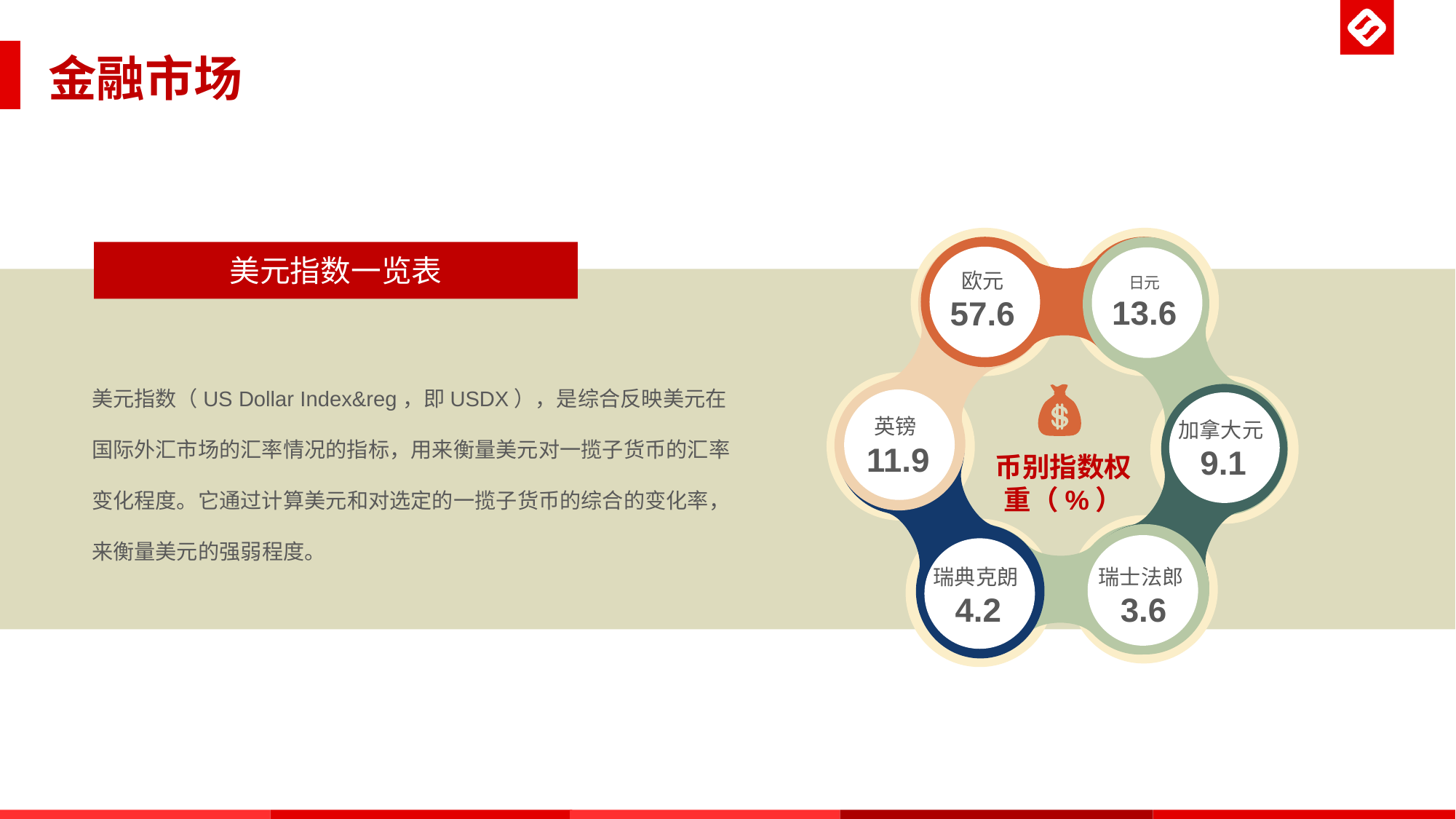

金融市场

欧元
57.6
日元
13.6

英镑11.9
加拿大元9.1
币别指数权重（%）
瑞典克朗4.2
瑞士法郎3.6

美元指数一览表

美元指数（US Dollar Index&reg，即USDX），是综合反映美元在国际外汇市场的汇率情况的指标，用来衡量美元对一揽子货币的汇率变化程度。它通过计算美元和对选定的一揽子货币的综合的变化率，来衡量美元的强弱程度。